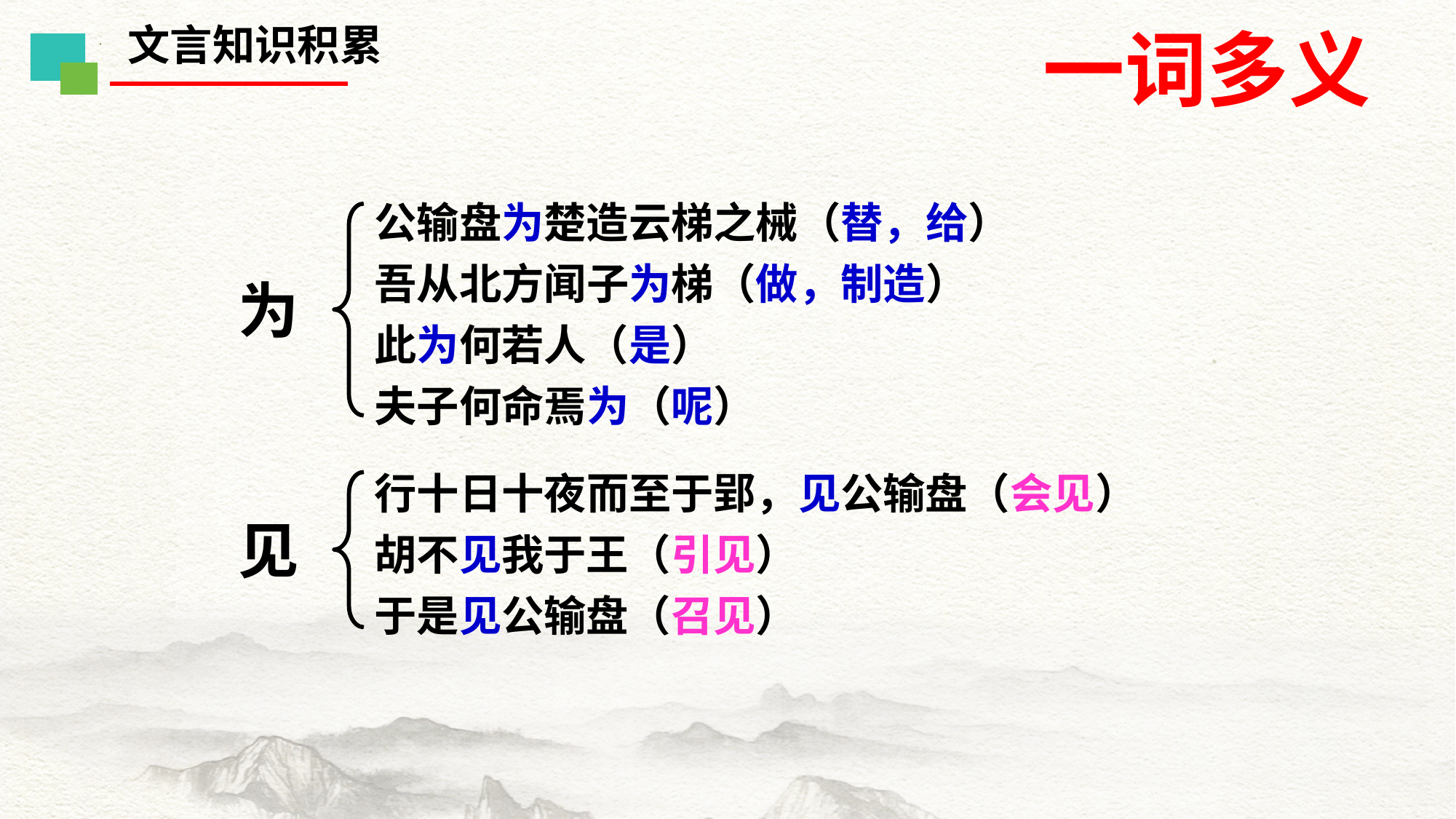

文言知识积累
一词多义

公输盘为楚造云梯之械（替，给）
吾从北方闻子为梯（做，制造）
此为何若人（是）
夫子何命焉为（呢）

为
行十日十夜而至于郢，见公输盘（会见）
胡不见我于王（引见）
于是见公输盘（召见）

见